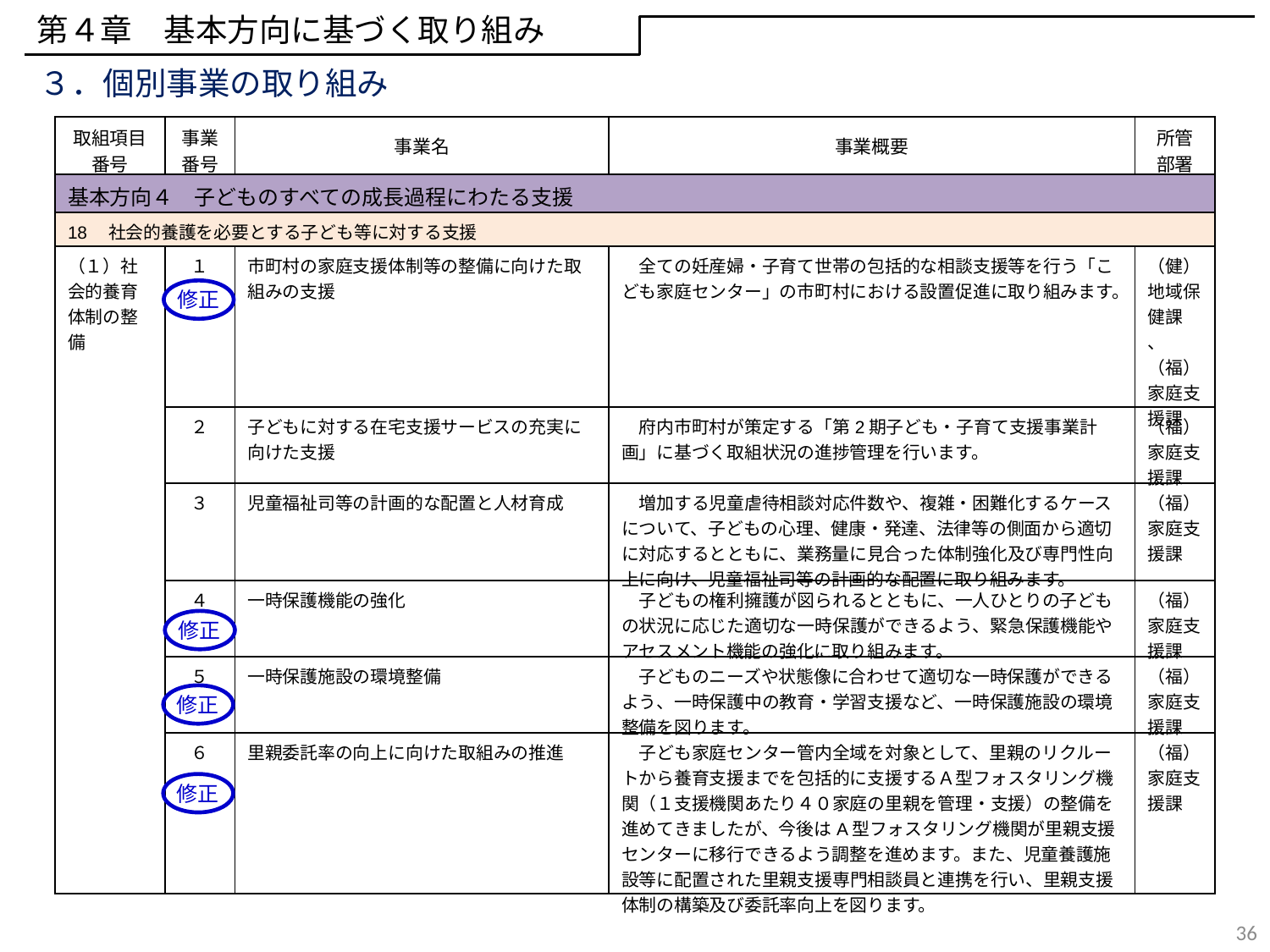

第４章　基本方向に基づく取り組み
３．個別事業の取り組み
| 取組項目 番号 | 事業 番号 | 事業名 | 事業概要 | 所管 部署 |
| --- | --- | --- | --- | --- |
| 基本方向４　子どものすべての成長過程にわたる支援 |  |  |  |  |
| 18　社会的養護を必要とする子ども等に対する支援 |  |  |  |  |
| （１）社会的養育体制の整備 | １ | 市町村の家庭支援体制等の整備に向けた取組みの支援 | 全ての妊産婦・子育て世帯の包括的な相談支援等を行う「こども家庭センター」の市町村における設置促進に取り組みます。 | （健）地域保健課 、（福）家庭支援課 |
|  | ２ | 子どもに対する在宅支援サービスの充実に向けた支援 | 府内市町村が策定する「第2期子ども・子育て支援事業計画」に基づく取組状況の進捗管理を行います。 | （福）家庭支援課 |
|  | ３ | 児童福祉司等の計画的な配置と人材育成 | 増加する児童虐待相談対応件数や、複雑・困難化するケースについて、子どもの心理、健康・発達、法律等の側面から適切に対応するとともに、業務量に見合った体制強化及び専門性向上に向け、児童福祉司等の計画的な配置に取り組みます。 | （福）家庭支援課 |
|  | ４ | 一時保護機能の強化 | 子どもの権利擁護が図られるとともに、一人ひとりの子どもの状況に応じた適切な一時保護ができるよう、緊急保護機能やアセスメント機能の強化に取り組みます。 | （福）家庭支援課 |
|  | ５ | 一時保護施設の環境整備 | 子どものニーズや状態像に合わせて適切な一時保護ができるよう、一時保護中の教育・学習支援など、一時保護施設の環境整備を図ります。 | （福）家庭支援課 |
|  | ６ | 里親委託率の向上に向けた取組みの推進 | 子ども家庭センター管内全域を対象として、里親のリクルートから養育支援までを包括的に支援するＡ型フォスタリング機関（１支援機関あたり４０家庭の里親を管理・支援）の整備を進めてきましたが、今後はA型フォスタリング機関が里親支援センターに移行できるよう調整を進めます。また、児童養護施設等に配置された里親支援専門相談員と連携を行い、里親支援体制の構築及び委託率向上を図ります。 | （福）家庭支援課 |

修正

修正

修正

修正
36